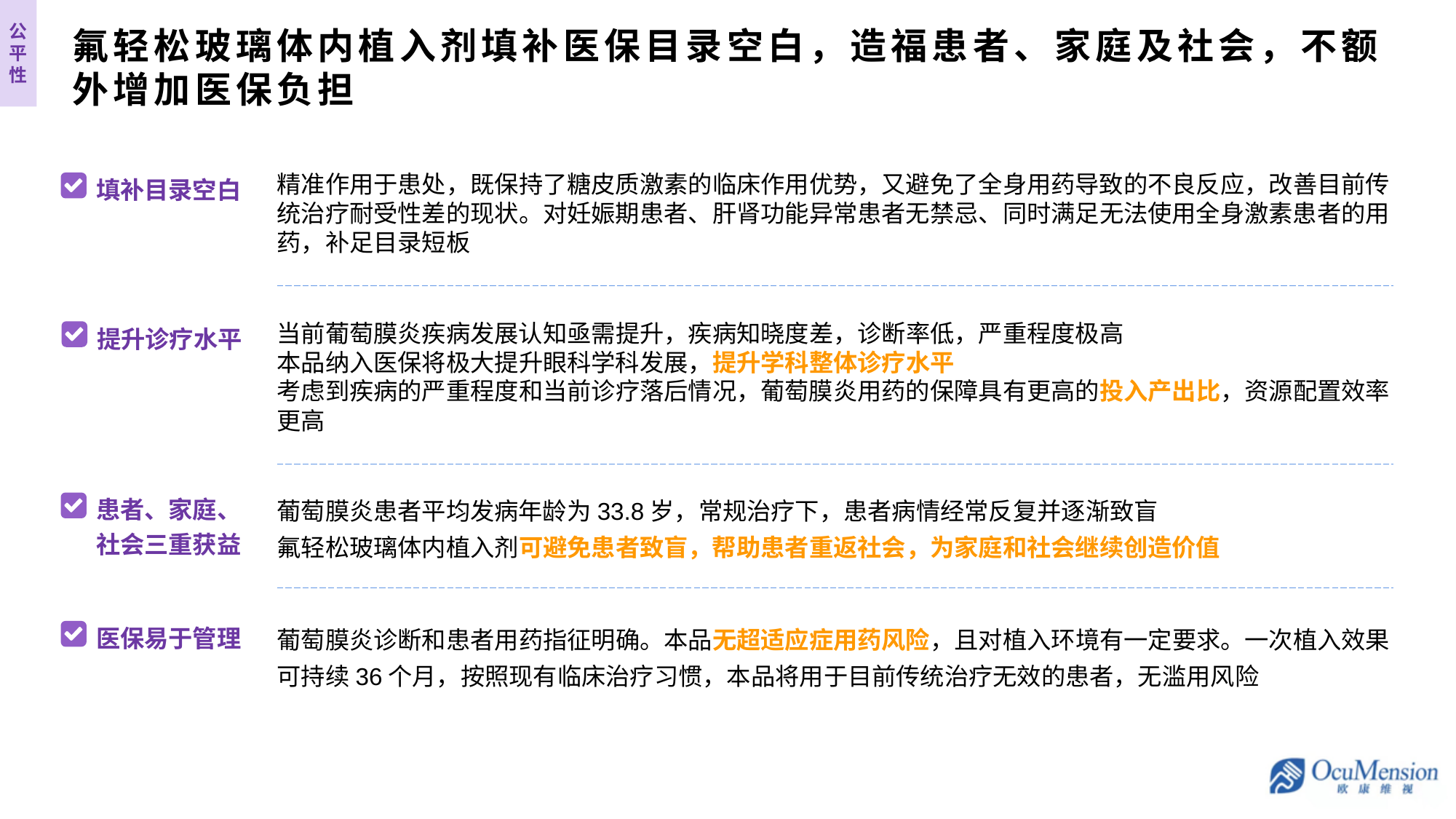

公平
性
# 氟轻松玻璃体内植入剂填补医保目录空白，造福患者、家庭及社会，不额外增加医保负担
填补目录空白
精准作用于患处，既保持了糖皮质激素的临床作用优势，又避免了全身用药导致的不良反应，改善目前传统治疗耐受性差的现状。对妊娠期患者、肝肾功能异常患者无禁忌、同时满足无法使用全身激素患者的用药，补足目录短板

提升诊疗水平
当前葡萄膜炎疾病发展认知亟需提升，疾病知晓度差，诊断率低，严重程度极高
本品纳入医保将极大提升眼科学科发展，提升学科整体诊疗水平
考虑到疾病的严重程度和当前诊疗落后情况，葡萄膜炎用药的保障具有更高的投入产出比，资源配置效率更高

患者、家庭、社会三重获益
葡萄膜炎患者平均发病年龄为33.8岁，常规治疗下，患者病情经常反复并逐渐致盲
氟轻松玻璃体内植入剂可避免患者致盲，帮助患者重返社会，为家庭和社会继续创造价值

医保易于管理
葡萄膜炎诊断和患者用药指征明确。本品无超适应症用药风险，且对植入环境有一定要求。一次植入效果可持续36个月，按照现有临床治疗习惯，本品将用于目前传统治疗无效的患者，无滥用风险